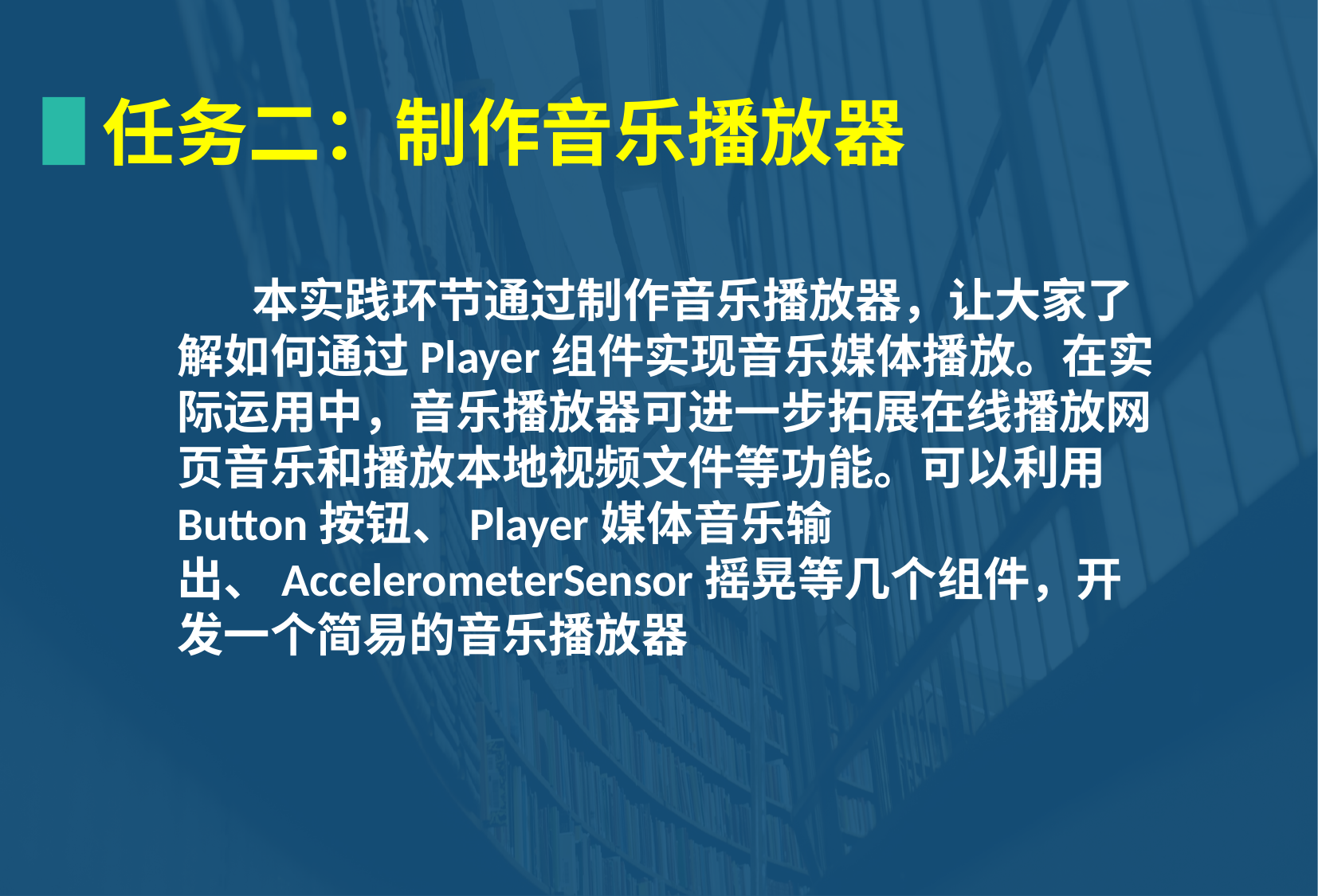

任务二：制作音乐播放器

      本实践环节通过制作音乐播放器，让大家了解如何通过Player组件实现音乐媒体播放。在实际运用中，音乐播放器可进一步拓展在线播放网页音乐和播放本地视频文件等功能。可以利用Button按钮、Player媒体音乐输出、AccelerometerSensor摇晃等几个组件，开 发一个简易的音乐播放器